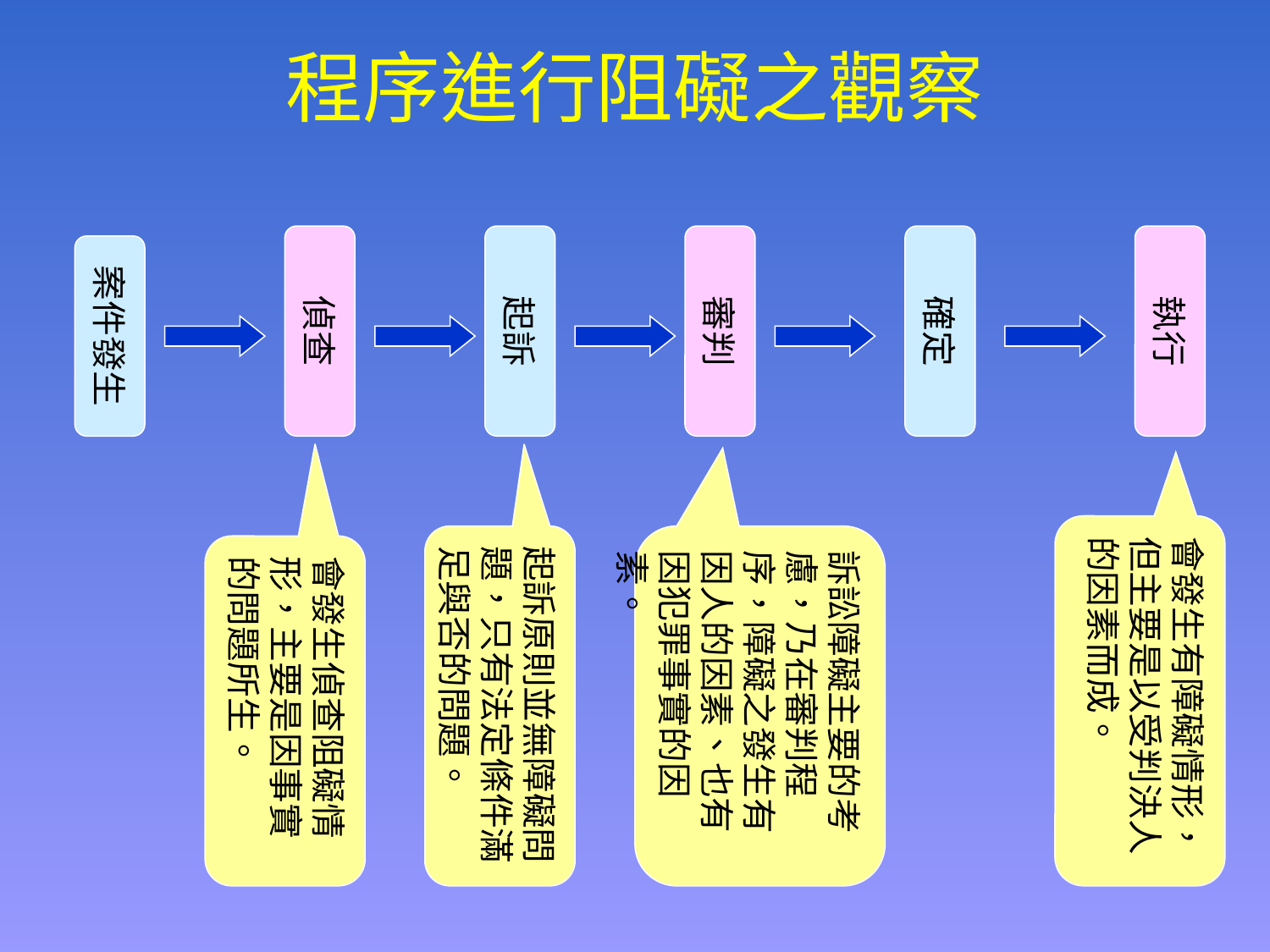

# 程序進行阻礙之觀察
偵查
起訴
審判
確定
執行
案件發生

會發生有障礙情形，但主要是以受判決人的因素而成。
起訴原則並無障礙問題，只有法定條件滿足與否的問題。
訴訟障礙主要的考慮，乃在審判程序，障礙之發生有因人的因素、也有因犯罪事實的因素。
會發生偵查阻礙情形，主要是因事實的問題所生。